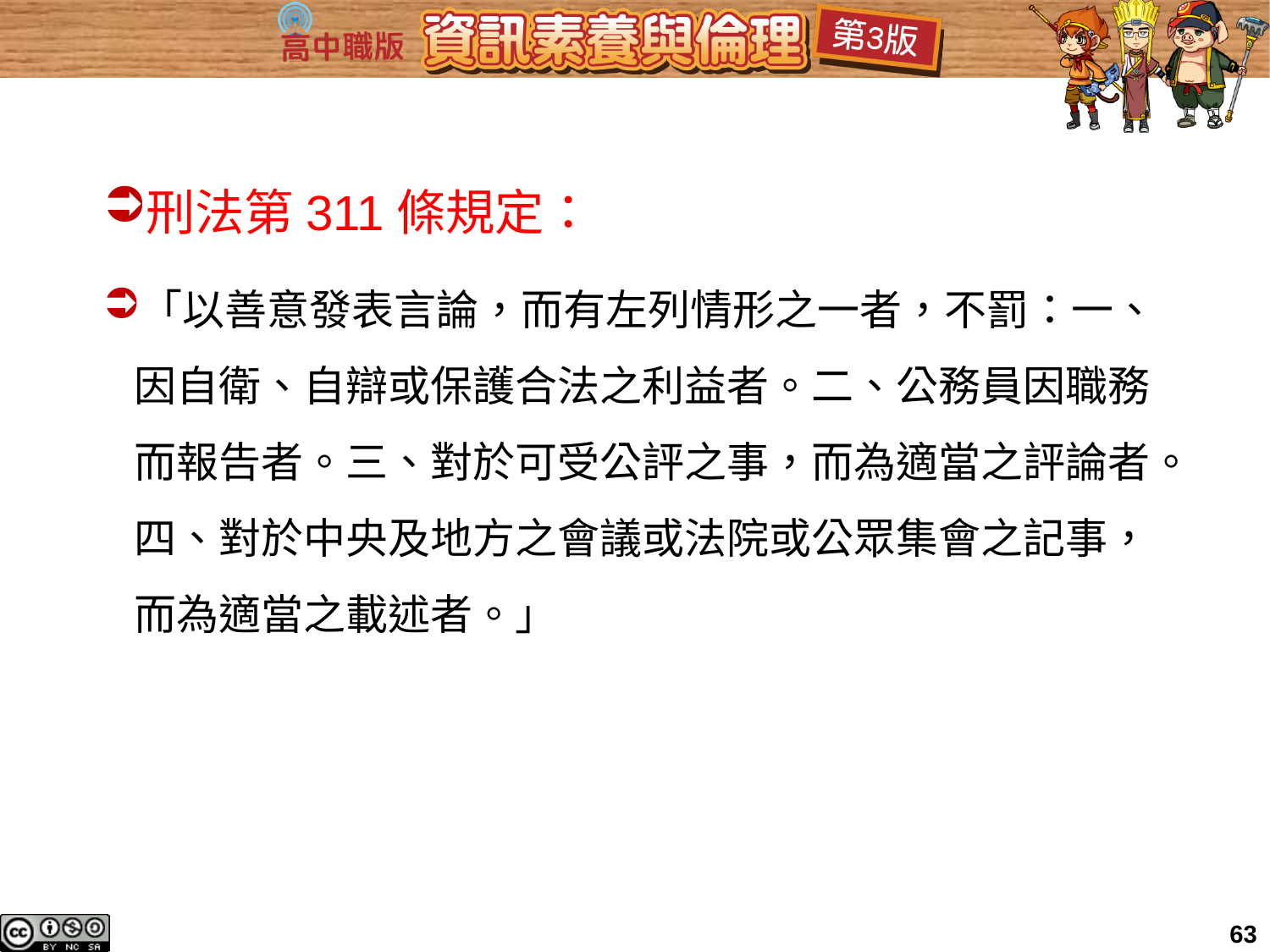

刑法第311條規定：
「以善意發表言論，而有左列情形之一者，不罰：一、因自衛、自辯或保護合法之利益者。二、公務員因職務而報告者。三、對於可受公評之事，而為適當之評論者。四、對於中央及地方之會議或法院或公眾集會之記事，而為適當之載述者。」

63